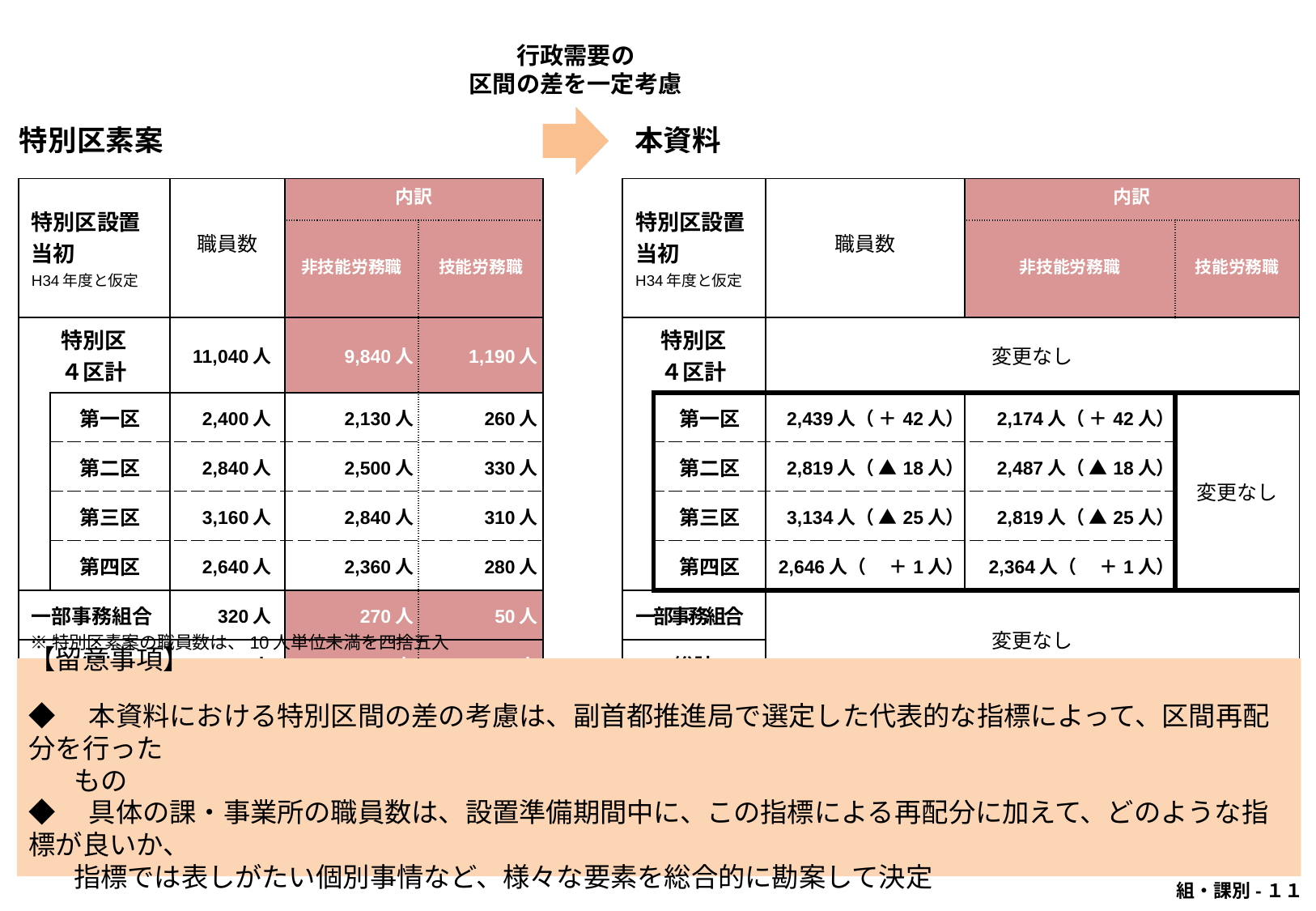

行政需要の
区間の差を一定考慮

特別区素案
本資料
| 特別区設置 当初 H34年度と仮定 |  | 職員数 | 内訳 |  |
| --- | --- | --- | --- | --- |
|  |  |  | 非技能労務職 | 技能労務職 |
| 特別区 ４区計 |  | 11,040人 | 9,840人 | 1,190人 |
|  | 第一区 | 2,400人 | 2,130人 | 260人 |
|  | 第二区 | 2,840人 | 2,500人 | 330人 |
|  | 第三区 | 3,160人 | 2,840人 | 310人 |
|  | 第四区 | 2,640人 | 2,360人 | 280人 |
| 一部事務組合 |  | 320人 | 270人 | 50人 |
| 総計 |  | 11,360人 | 10,120人 | 1,240人 |
| 特別区設置 当初 H34年度と仮定 |  | 職員数 | 内訳 |  |
| --- | --- | --- | --- | --- |
|  |  |  | 非技能労務職 | 技能労務職 |
| 特別区 ４区計 |  | 変更なし |  |  |
|  | 第一区 | 2,439人（ ＋42人） | 2,174人（ ＋42人） | 変更なし |
|  | 第二区 | 2,819人（ ▲18人） | 2,487人（ ▲18人） |  |
|  | 第三区 | 3,134人（ ▲25人） | 2,819人（ ▲25人） |  |
|  | 第四区 | 2,646人（　 ＋1人） | 2,364人（　 ＋1人） |  |
| 一部事務組合 |  | 変更なし |  |  |
| 総計 |  |  |  |  |
※特別区素案の職員数は、10人単位未満を四捨五入
【留意事項】

◆　本資料における特別区間の差の考慮は、副首都推進局で選定した代表的な指標によって、区間再配分を行った
　   もの
◆　具体の課・事業所の職員数は、設置準備期間中に、この指標による再配分に加えて、どのような指標が良いか、
　   指標では表しがたい個別事情など、様々な要素を総合的に勘案して決定
組・課別-１１